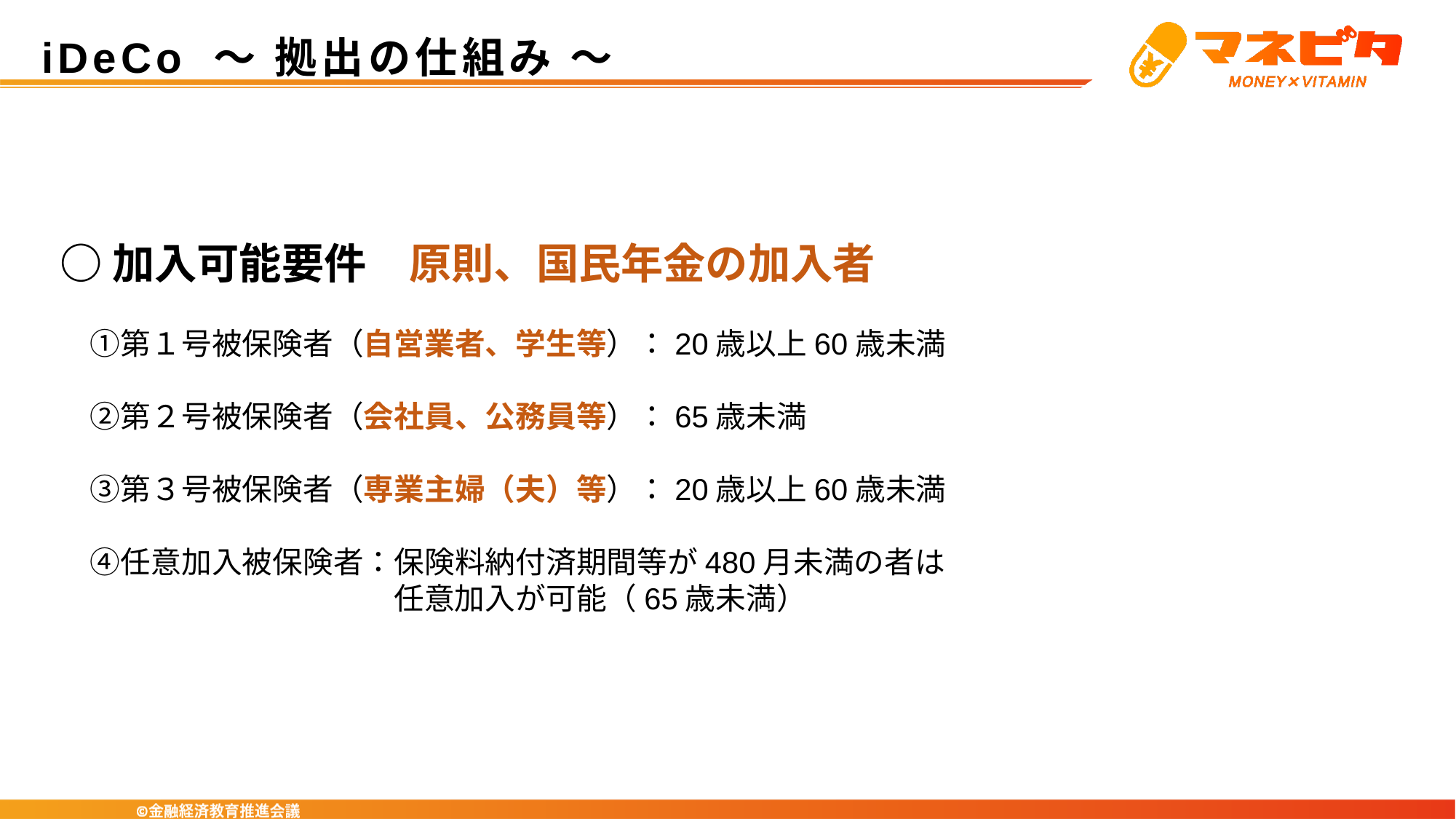

# iDeCo ～ 拠出の仕組み ～
○加入可能要件　原則、国民年金の加入者
　①第１号被保険者（自営業者、学生等）：20歳以上60歳未満
　②第２号被保険者（会社員、公務員等）：65歳未満
　③第３号被保険者（専業主婦（夫）等）：20歳以上60歳未満
　④任意加入被保険者：保険料納付済期間等が480月未満の者は
　　　　　　　　　　　任意加入が可能（65歳未満）